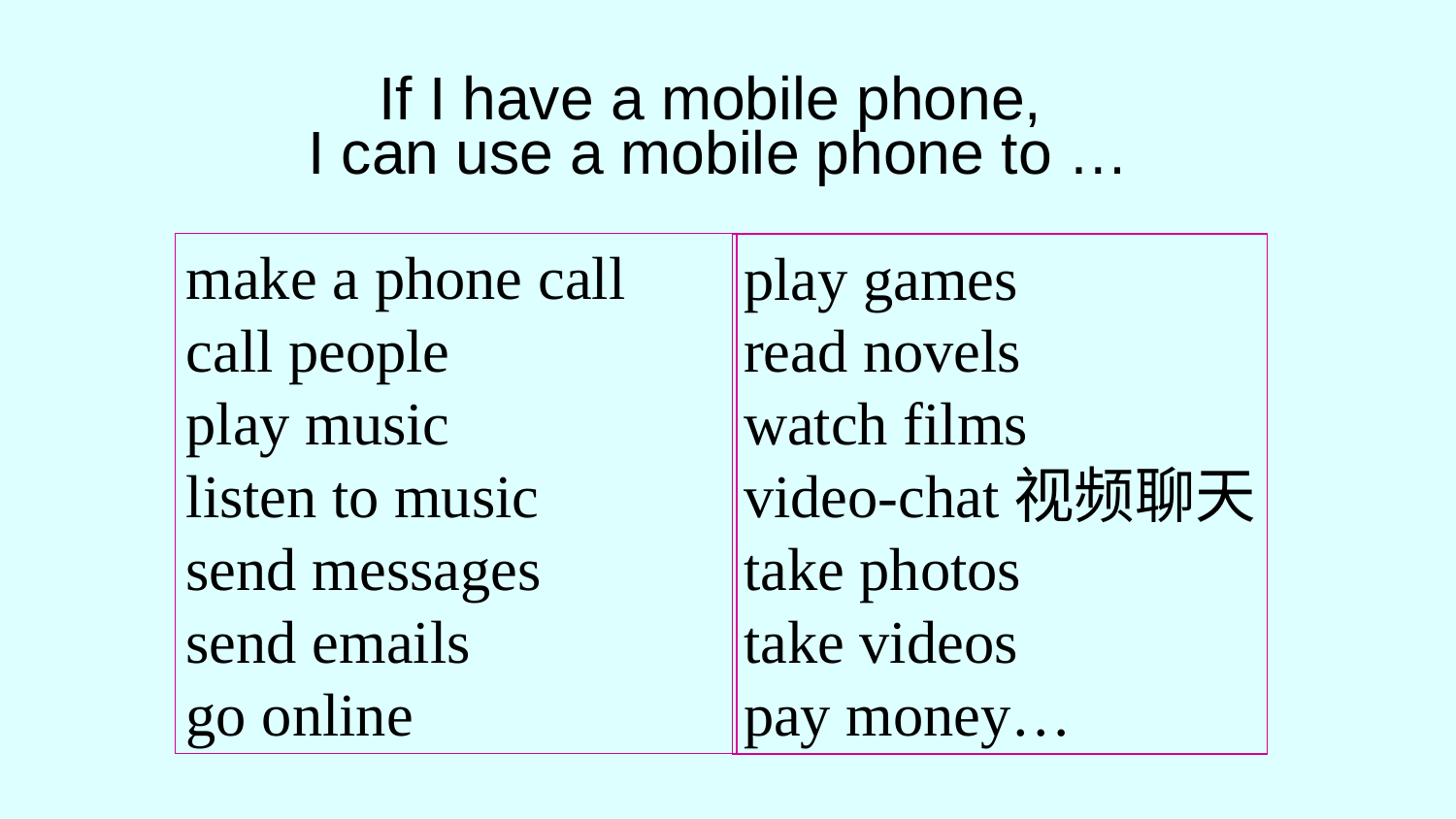

If I have a mobile phone,
I can use a mobile phone to …
make a phone call call people
play music
listen to music
send messages
send emails
go online
play games
read novels
watch films
video-chat视频聊天
take photos
take videos
pay money…